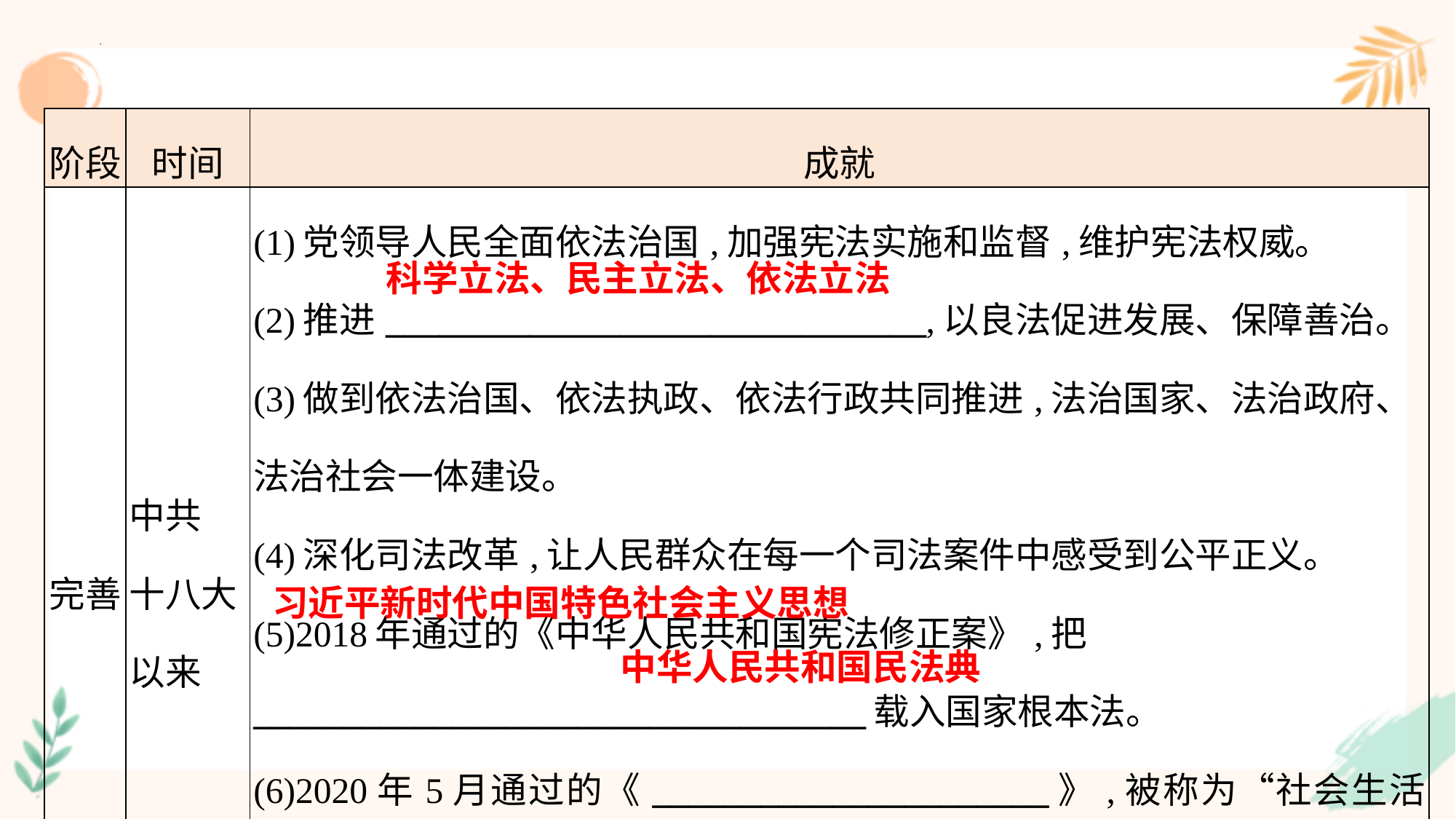

| 阶段 | 时间 | 成就 |
| --- | --- | --- |
| 完善 | 中共 十八大 以来 | (1)党领导人民全面依法治国,加强宪法实施和监督,维护宪法权威。 (2)推进\_\_\_\_\_\_\_\_\_\_\_\_\_\_\_\_\_\_\_\_\_\_\_\_\_\_\_\_\_\_,以良法促进发展、保障善治。 (3)做到依法治国、依法执政、依法行政共同推进,法治国家、法治政府、 法治社会一体建设。 (4)深化司法改革,让人民群众在每一个司法案件中感受到公平正义。 (5)2018年通过的《中华人民共和国宪法修正案》,把 \_\_\_\_\_\_\_\_\_\_\_\_\_\_\_\_\_\_\_\_\_\_\_\_\_\_\_\_\_\_\_\_\_\_载入国家根本法。 (6)2020年5月通过的《\_\_\_\_\_\_\_\_\_\_\_\_\_\_\_\_\_\_\_\_\_\_》,被称为“社会生活的百科 全书”,是一部具有鲜明中国特色、实践特色、时代特色的民法典 |
科学立法、民主立法、依法立法
习近平新时代中国特色社会主义思想
中华人民共和国民法典